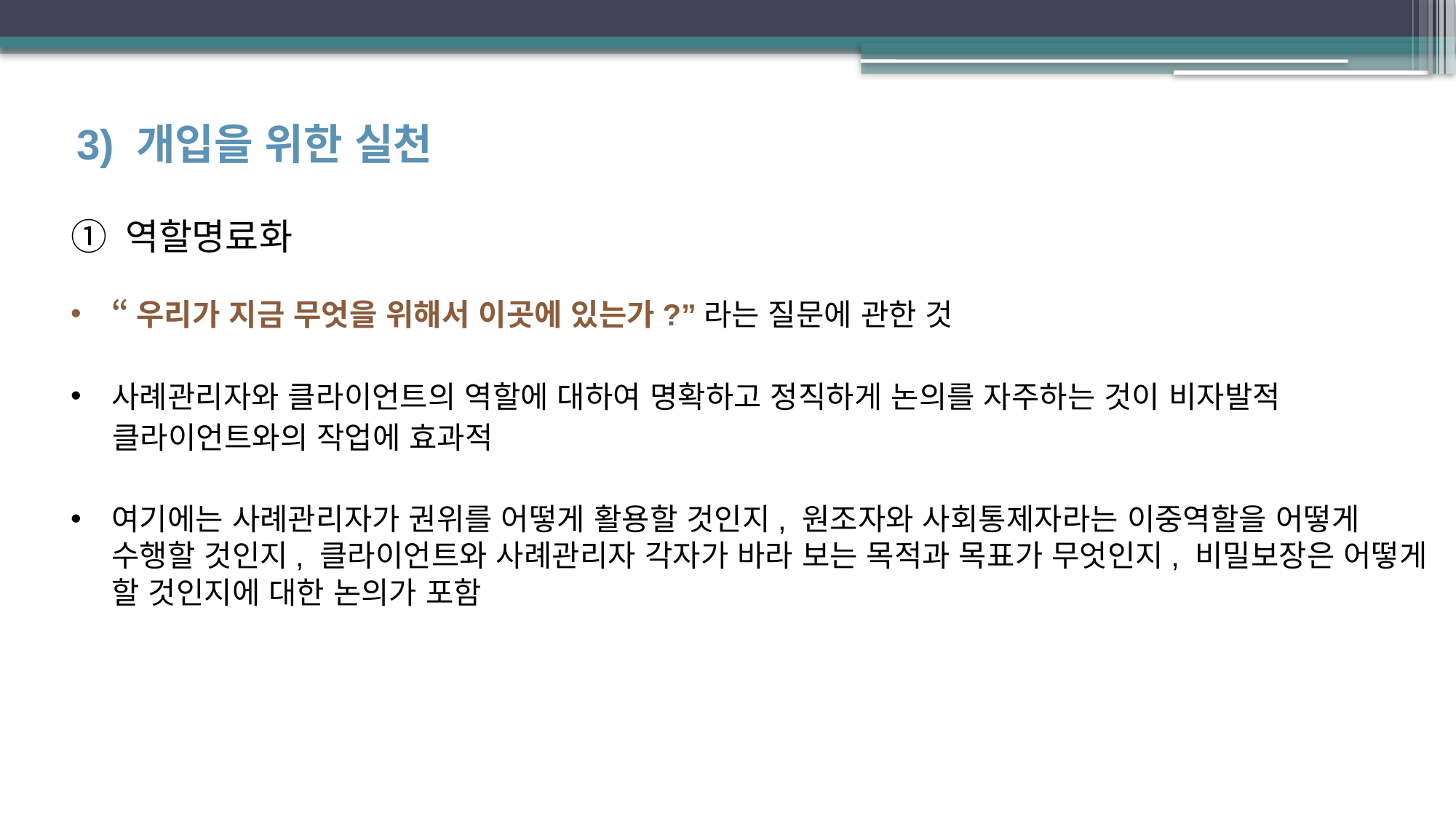

3) 개입을 위한 실천
역할명료화

“우리가 지금 무엇을 위해서 이곳에 있는가?”라는 질문에 관한 것

사례관리자와 클라이언트의 역할에 대하여 명확하고 정직하게 논의를 자주하는 것이 비자발적
    클라이언트와의 작업에 효과적

여기에는 사례관리자가 권위를 어떻게 활용할 것인지, 원조자와 사회통제자라는 이중역할을 어떻게 수행할 것인지, 클라이언트와 사례관리자 각자가 바라 보는 목적과 목표가 무엇인지, 비밀보장은 어떻게 할 것인지에 대한 논의가 포함